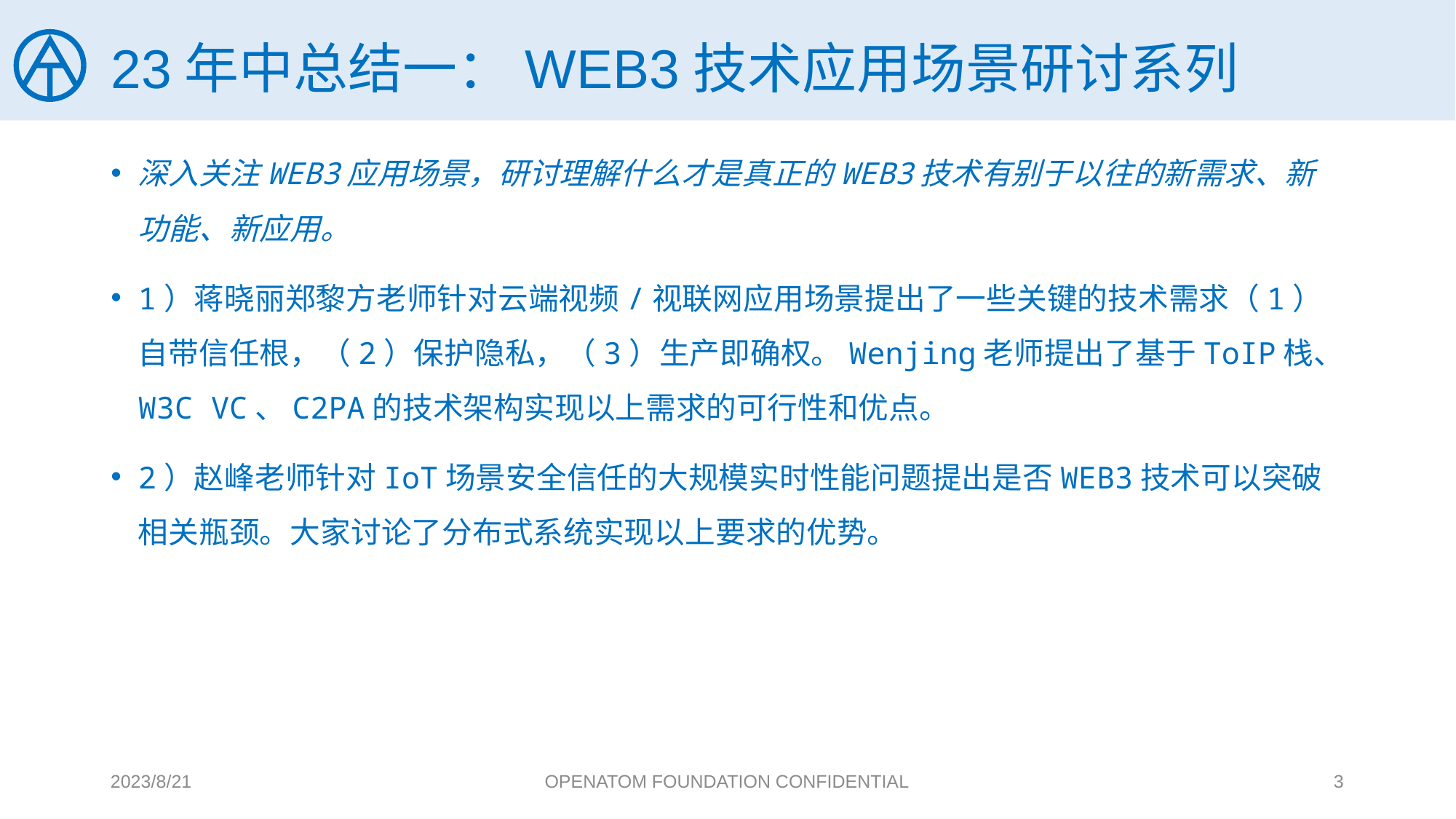

# 23年中总结一：WEB3技术应用场景研讨系列
深入关注WEB3应用场景，研讨理解什么才是真正的WEB3技术有别于以往的新需求、新功能、新应用。
1）蒋晓丽郑黎方老师针对云端视频/视联网应用场景提出了一些关键的技术需求（1）自带信任根，（2）保护隐私，（3）生产即确权。Wenjing老师提出了基于ToIP栈、W3C VC、C2PA的技术架构实现以上需求的可行性和优点。
2）赵峰老师针对IoT场景安全信任的大规模实时性能问题提出是否WEB3技术可以突破相关瓶颈。大家讨论了分布式系统实现以上要求的优势。